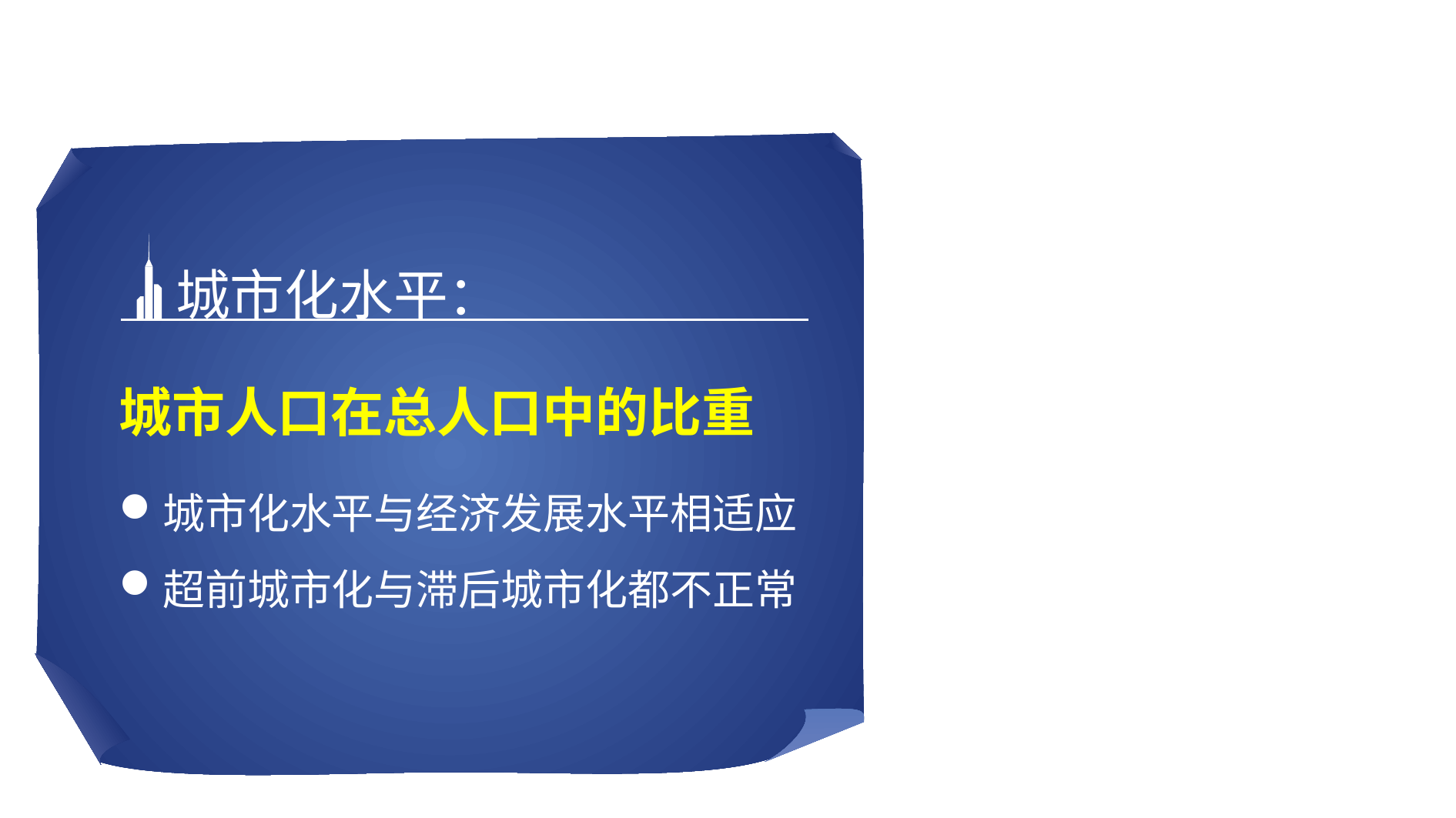

城市化水平：
城市人口在总人口中的比重
城市化水平与经济发展水平相适应
超前城市化与滞后城市化都不正常